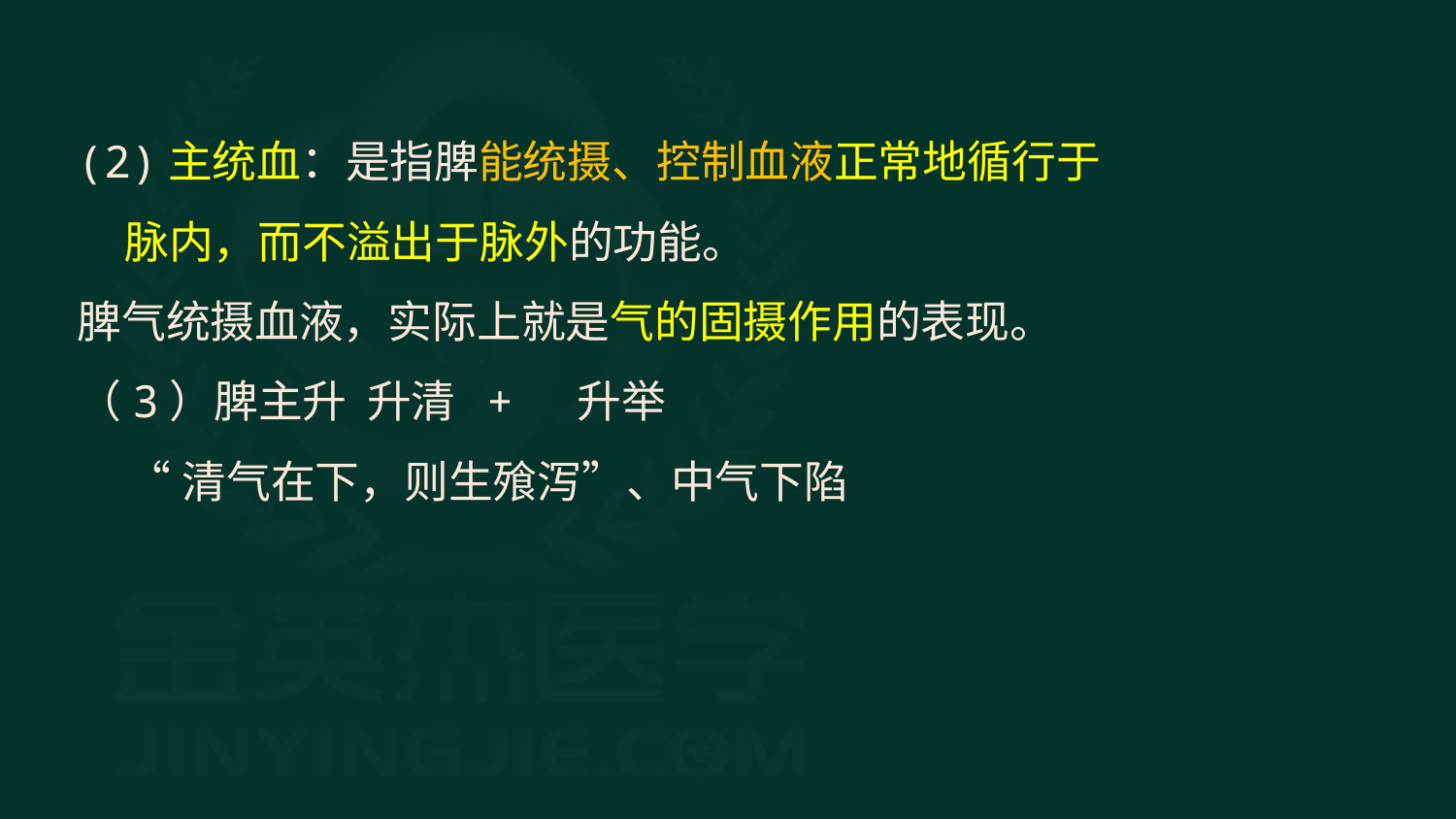

(2)主统血：是指脾能统摄、控制血液正常地循行于脉内，而不溢出于脉外的功能。
脾气统摄血液，实际上就是气的固摄作用的表现。
（3）脾主升  升清  +  升举
     “清气在下，则生飱泻”、中气下陷